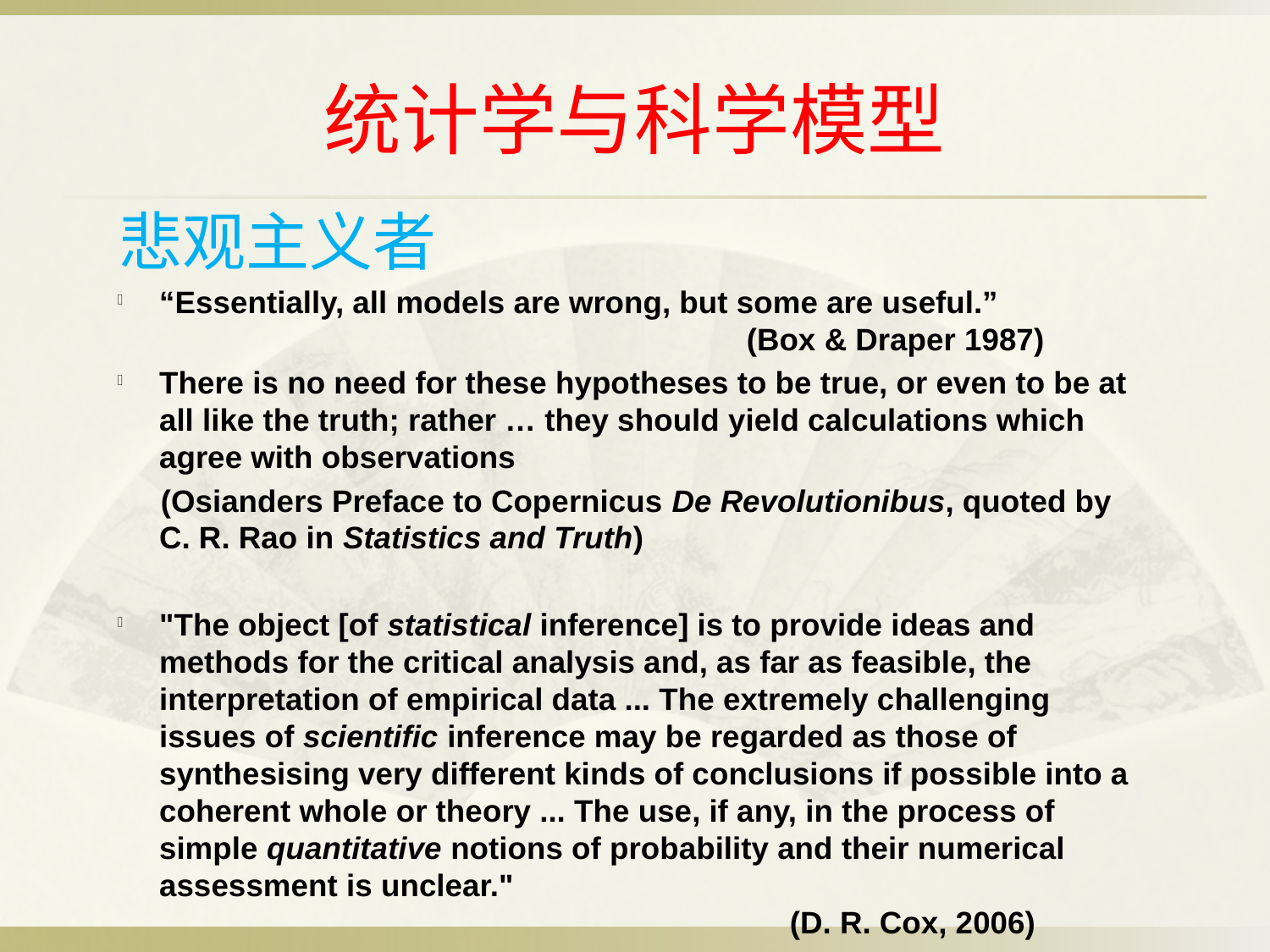

# 统计学与科学模型
悲观主义者
“Essentially, all models are wrong, but some are useful.”
                                                                    (Box & Draper 1987)
There is no need for these hypotheses to be true, or even to be at
all like the truth; rather … they should yield calculations which
agree with observations
     (Osianders Preface to Copernicus De Revolutionibus, quoted by C. R. Rao in Statistics and Truth)

"The object [of statistical inference] is to provide ideas and
methods for the critical analysis and, as far as feasible, the
interpretation of empirical data ... The extremely challenging
issues of scientific inference may be regarded as those of
synthesising very different kinds of conclusions if possible into a
coherent whole or theory ... The use, if any, in the process of
simple quantitative notions of probability and their numerical
assessment is unclear."
                                                                         (D. R. Cox, 2006)